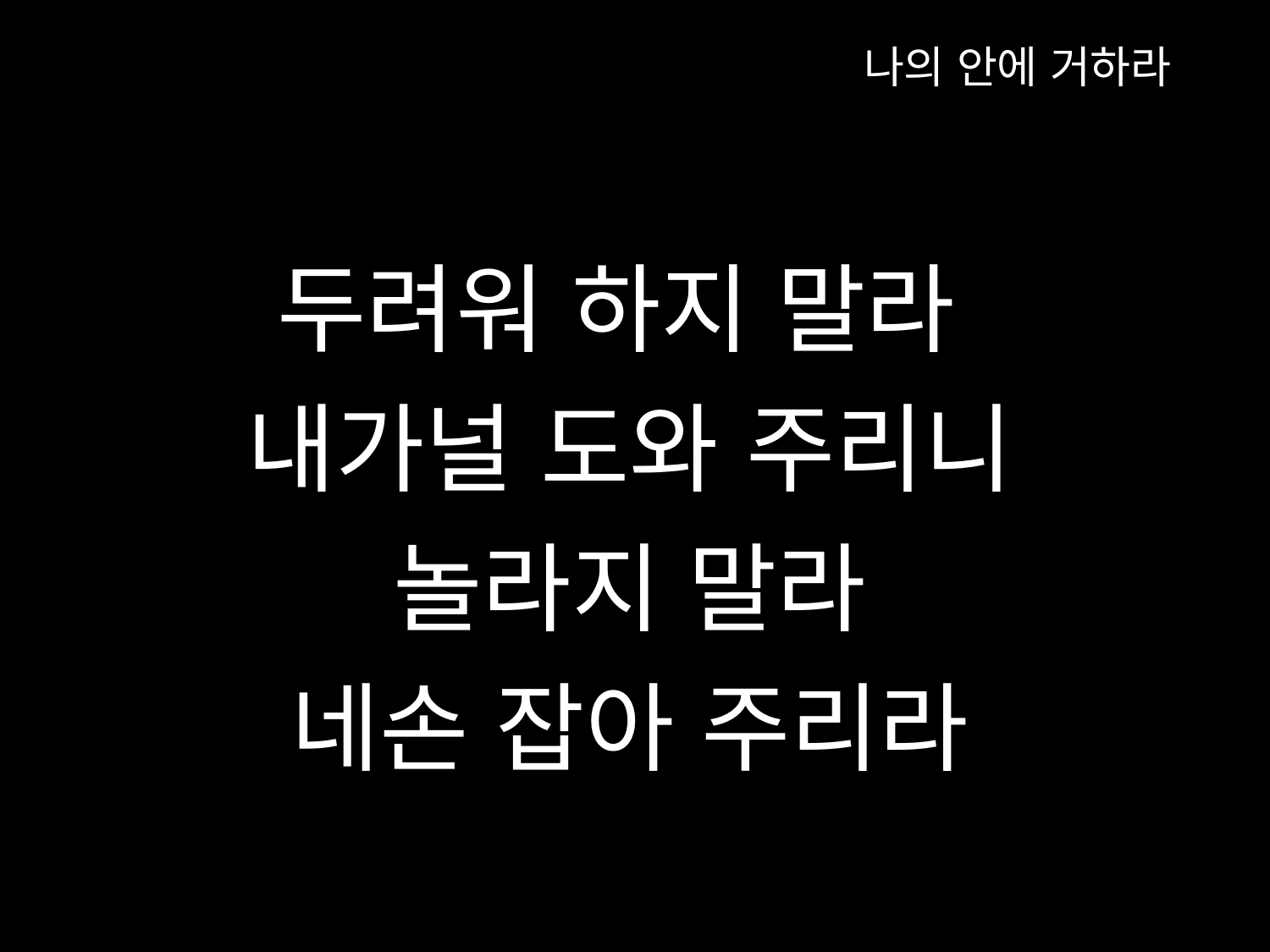

나의 안에 거하라
두려워 하지 말라
내가널 도와 주리니
놀라지 말라
네손 잡아 주리라